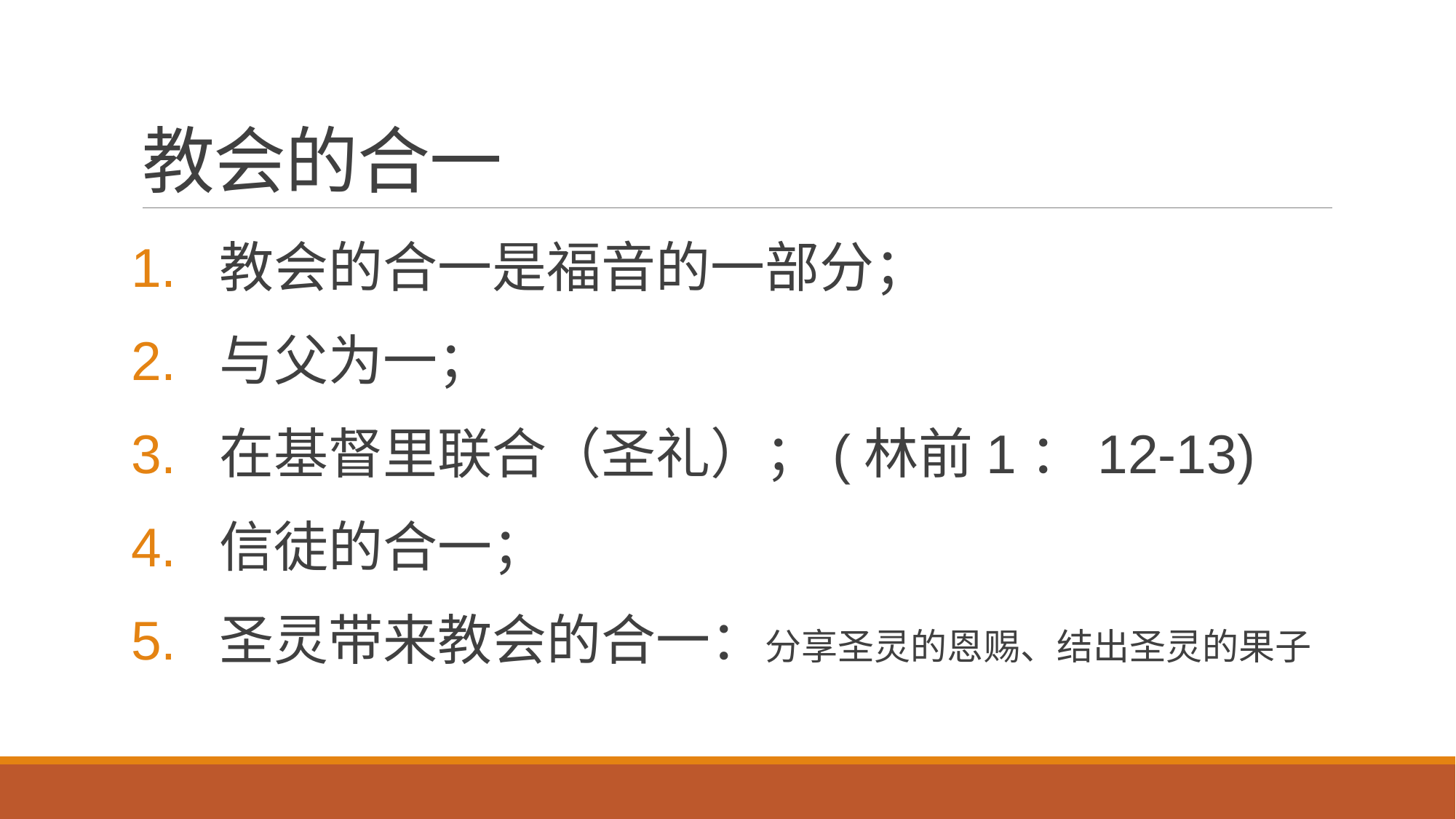

# 教会的合一
教会的合一是福音的一部分；
与父为一；
在基督里联合（圣礼）；(林前1：12-13)
信徒的合一；
圣灵带来教会的合一：分享圣灵的恩赐、结出圣灵的果子